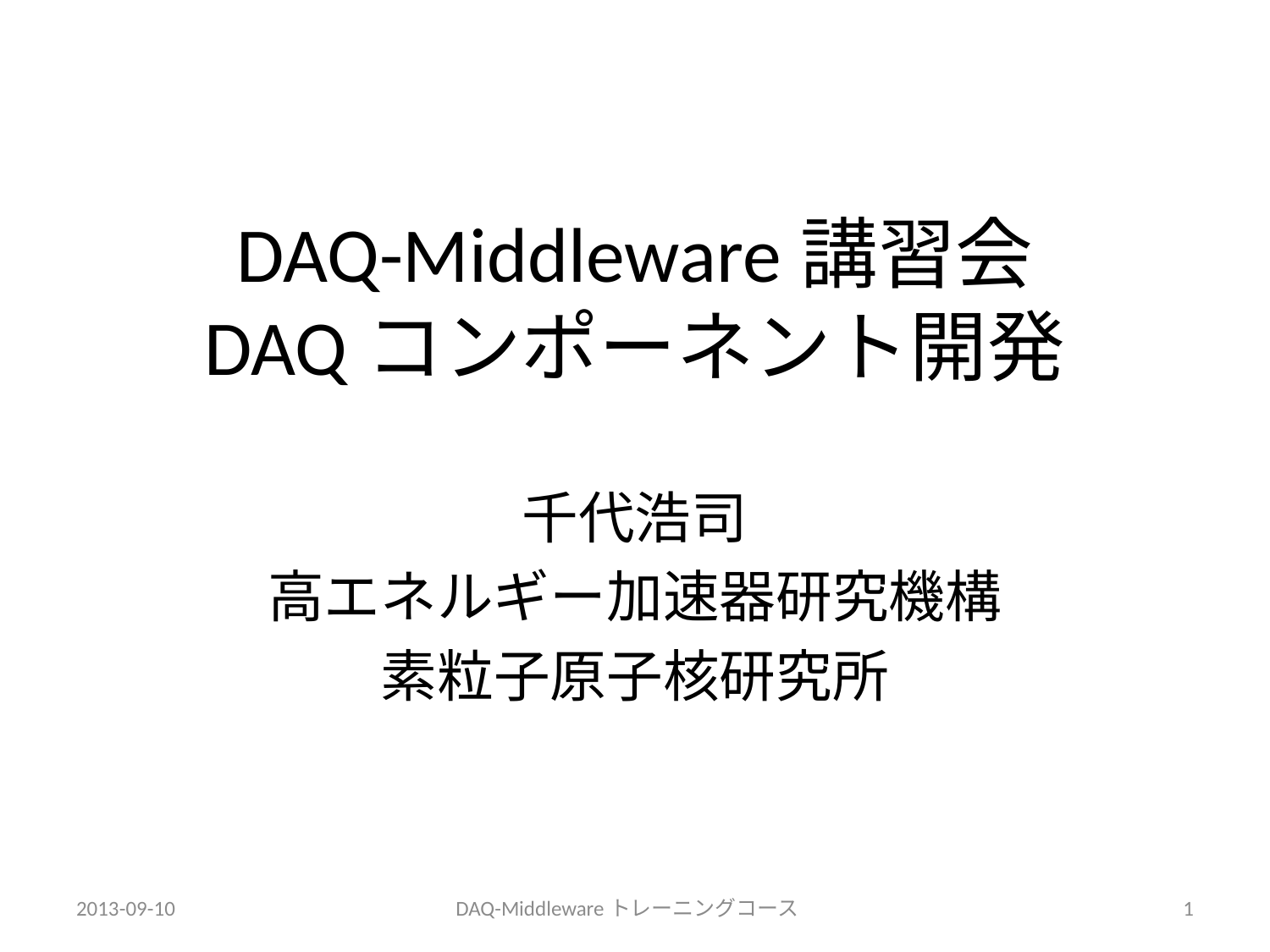

# DAQ-Middleware講習会 DAQコンポーネント開発
千代浩司
高エネルギー加速器研究機構
素粒子原子核研究所
2013-09-10
DAQ-Middlewareトレーニングコース
1